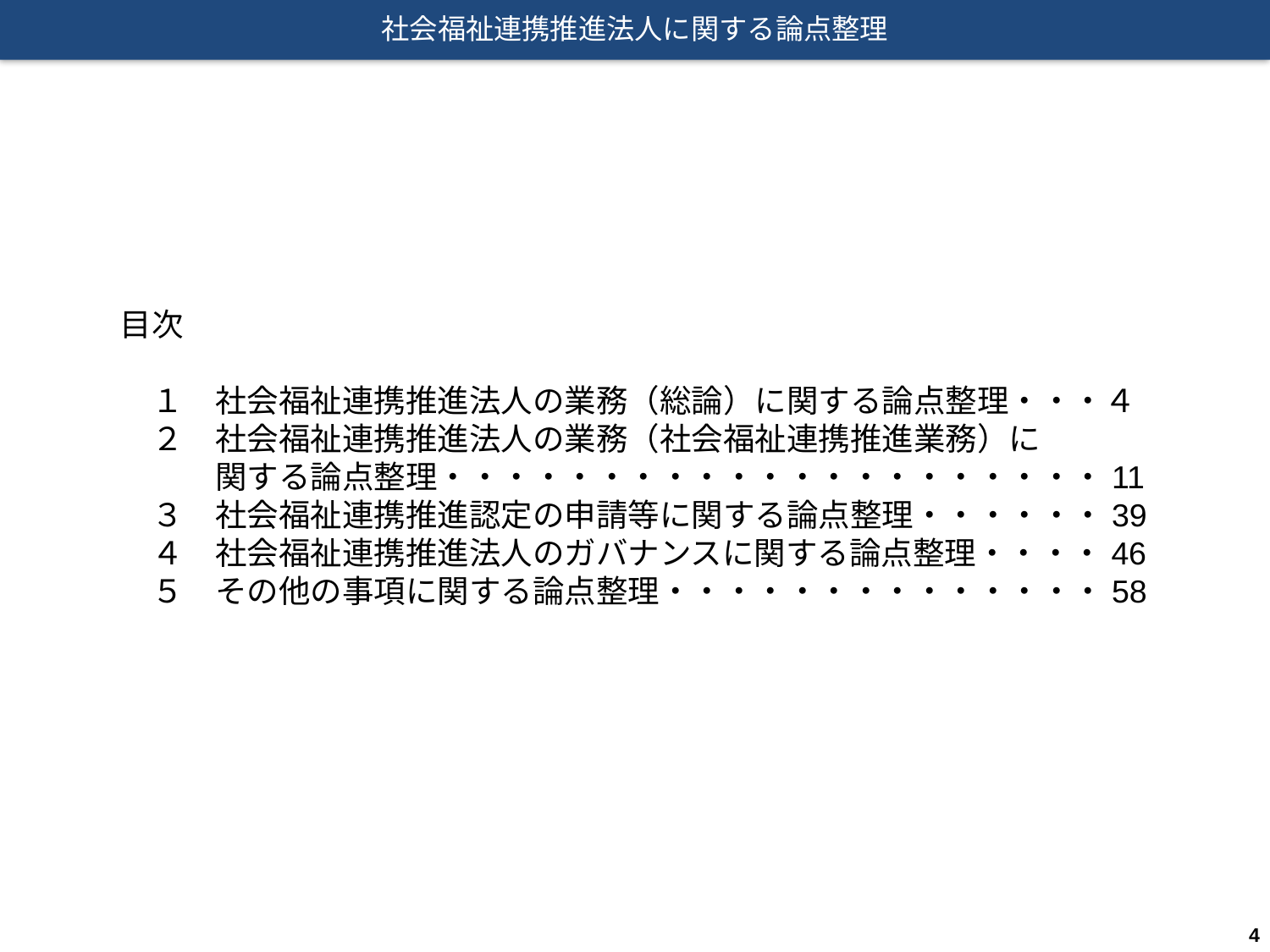

社会福祉連携推進法人に関する論点整理
目次

　１　社会福祉連携推進法人の業務（総論）に関する論点整理・・・４
　２　社会福祉連携推進法人の業務（社会福祉連携推進業務）に
　　　関する論点整理・・・・・・・・・・・・・・・・・・・・・11
　３　社会福祉連携推進認定の申請等に関する論点整理・・・・・・39
　４　社会福祉連携推進法人のガバナンスに関する論点整理・・・・46
　５　その他の事項に関する論点整理・・・・・・・・・・・・・・58
4